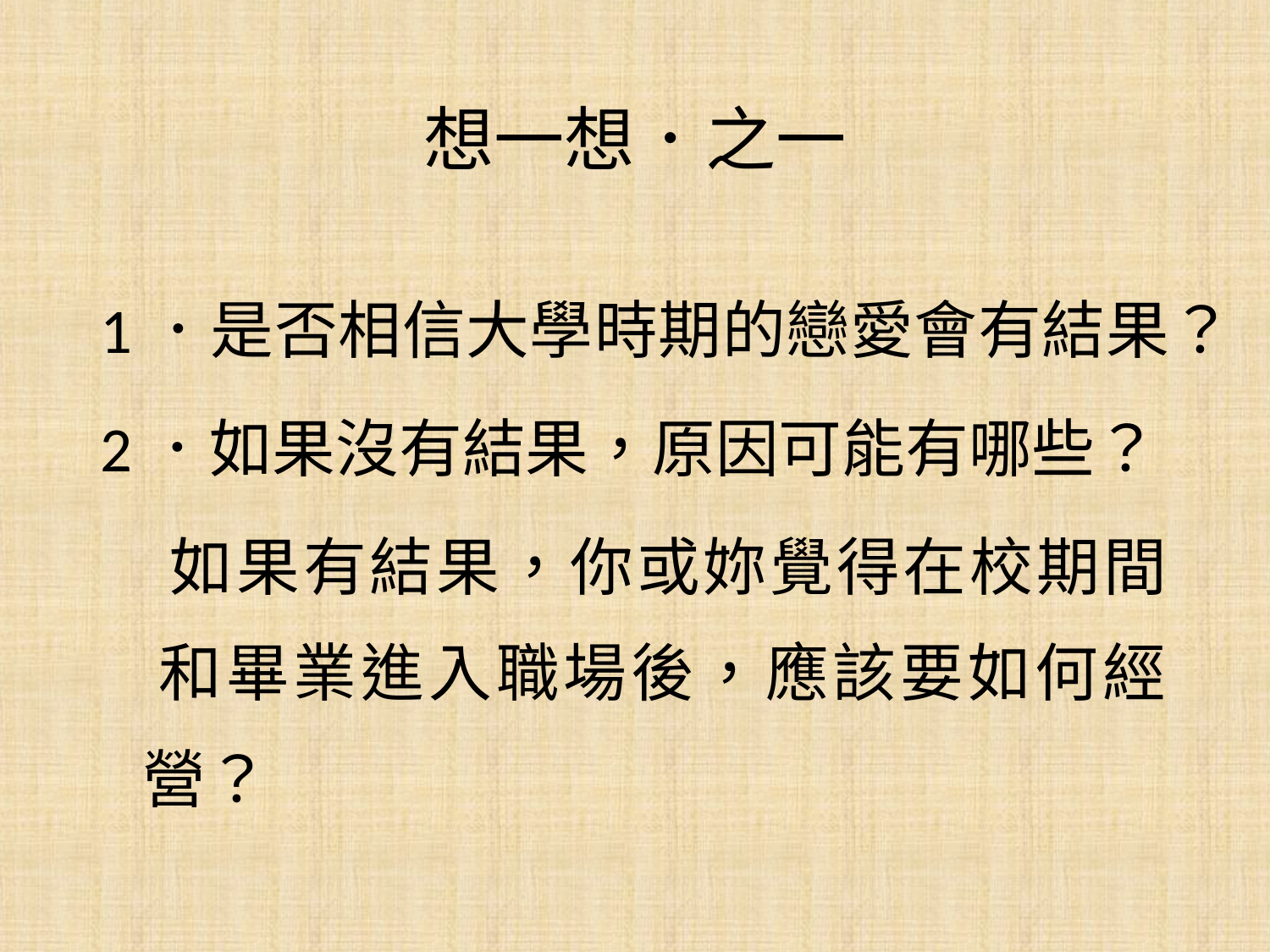

# 想一想．之一
1．是否相信大學時期的戀愛會有結果？
2．如果沒有結果，原因可能有哪些？
   如果有結果，你或妳覺得在校期間
   和畢業進入職場後，應該要如何經
   營？